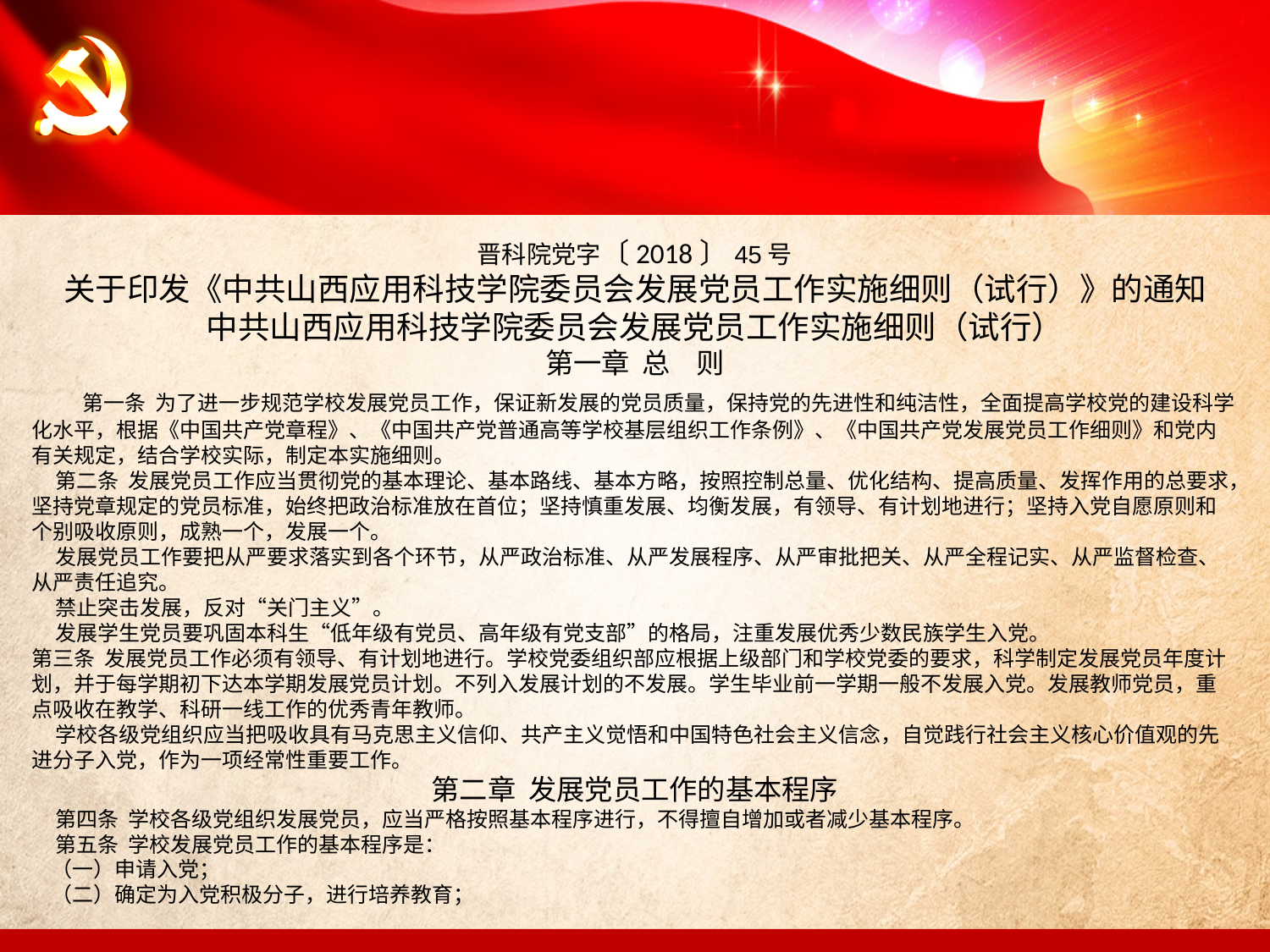

晋科院党字〔2018〕45号
关于印发《中共山西应用科技学院委员会发展党员工作实施细则（试行）》的通知
中共山西应用科技学院委员会发展党员工作实施细则（试行）
第一章  总    则
      第一条  为了进一步规范学校发展党员工作，保证新发展的党员质量，保持党的先进性和纯洁性，全面提高学校党的建设科学化水平，根据《中国共产党章程》、《中国共产党普通高等学校基层组织工作条例》、《中国共产党发展党员工作细则》和党内有关规定，结合学校实际，制定本实施细则。
    第二条  发展党员工作应当贯彻党的基本理论、基本路线、基本方略，按照控制总量、优化结构、提高质量、发挥作用的总要求，坚持党章规定的党员标准，始终把政治标准放在首位；坚持慎重发展、均衡发展，有领导、有计划地进行；坚持入党自愿原则和个别吸收原则，成熟一个，发展一个。
    发展党员工作要把从严要求落实到各个环节，从严政治标准、从严发展程序、从严审批把关、从严全程记实、从严监督检查、从严责任追究。
    禁止突击发展，反对“关门主义”。
    发展学生党员要巩固本科生“低年级有党员、高年级有党支部”的格局，注重发展优秀少数民族学生入党。
第三条  发展党员工作必须有领导、有计划地进行。学校党委组织部应根据上级部门和学校党委的要求，科学制定发展党员年度计划，并于每学期初下达本学期发展党员计划。不列入发展计划的不发展。学生毕业前一学期一般不发展入党。发展教师党员，重点吸收在教学、科研一线工作的优秀青年教师。
    学校各级党组织应当把吸收具有马克思主义信仰、共产主义觉悟和中国特色社会主义信念，自觉践行社会主义核心价值观的先进分子入党，作为一项经常性重要工作。
第二章  发展党员工作的基本程序
    第四条  学校各级党组织发展党员，应当严格按照基本程序进行，不得擅自增加或者减少基本程序。
    第五条  学校发展党员工作的基本程序是：
   （一）申请入党；
   （二）确定为入党积极分子，进行培养教育；